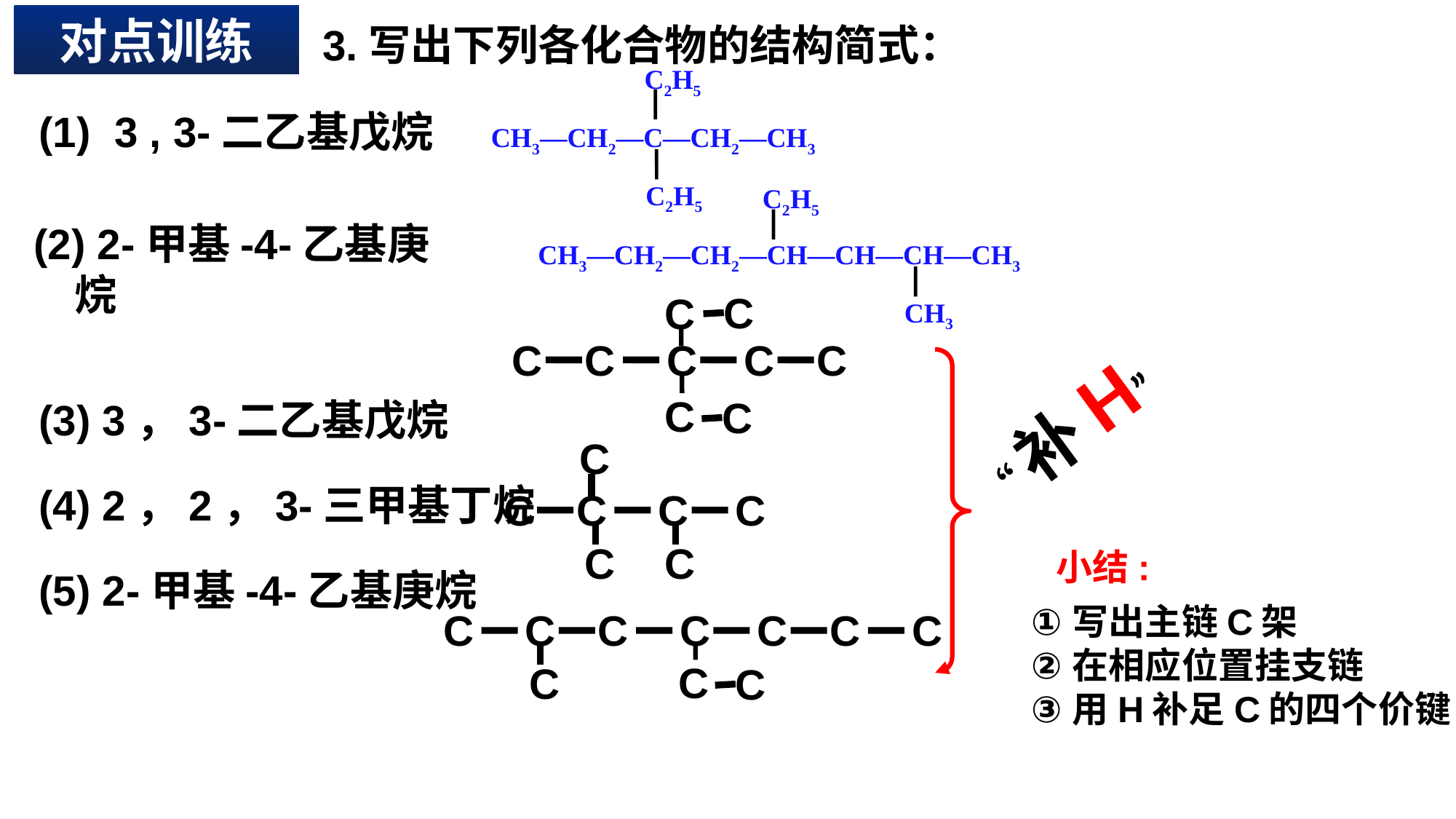

对点训练
3.写出下列各化合物的结构简式：
C2H5

C2H5
CH3—CH2—C—CH2—CH3
(1)  3 , 3-二乙基戊烷
C2H5

CH3—CH2—CH2—CH—CH—CH—CH3

CH3
(2) 2-甲基-4-乙基庚烷

(3) 3，3-二乙基戊烷

(4) 2，2，3-三甲基丁烷

(5) 2-甲基-4-乙基庚烷
C
C

C
C
C
C
C

“补H”

C
C

C

C
C
C
C

C

C
小结:
写出主链C架
在相应位置挂支链
用H补足C的四个价键
C
C
C
C
C
C
C

C

C
C